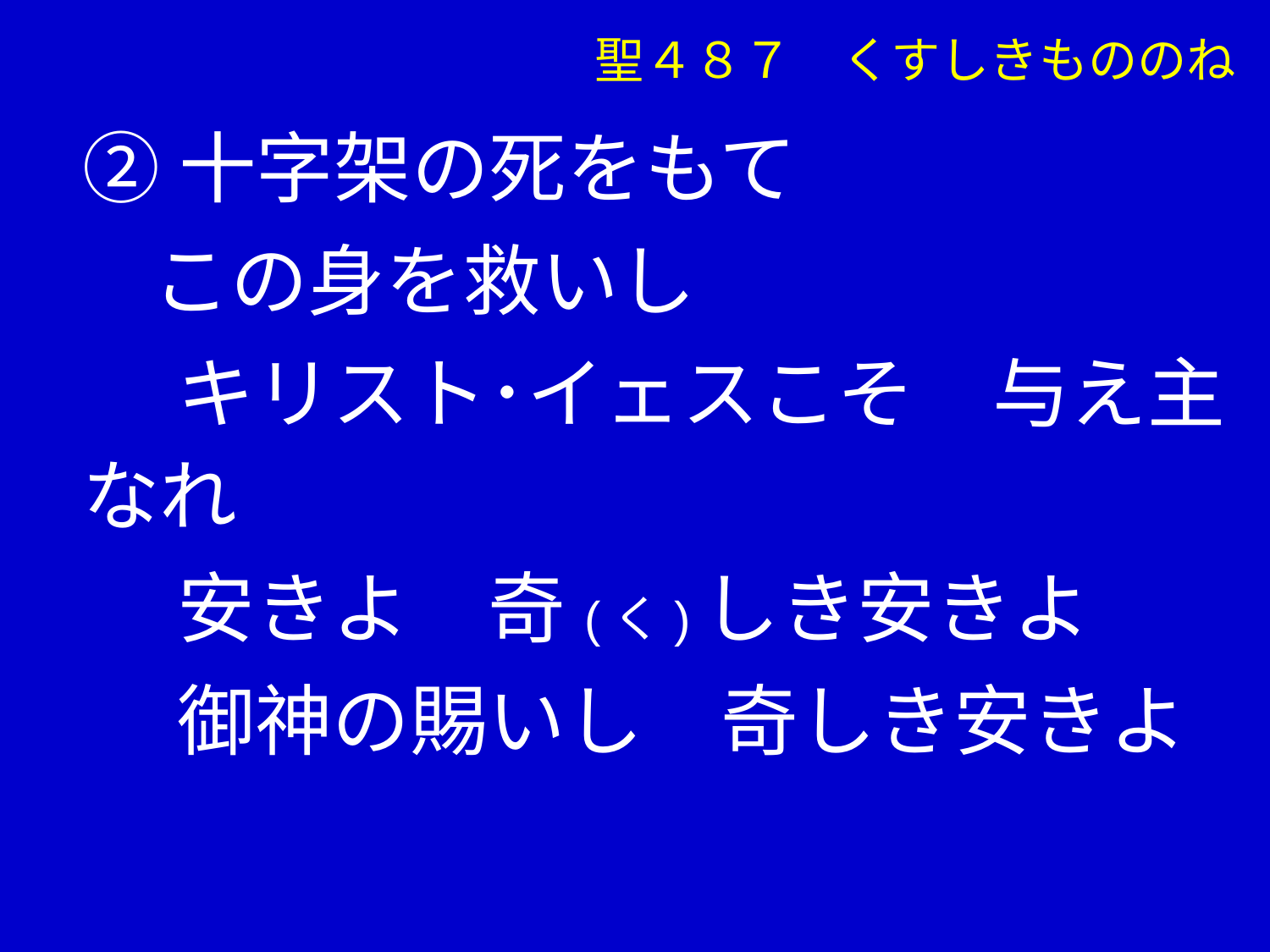

聖４８７　くすしきもののね
②十字架の死をもて
   この身を救いし
　 キリスト･イェスこそ　与え主なれ
　 安きよ　奇(く)しき安きよ
　 御神の賜いし　奇しき安きよ